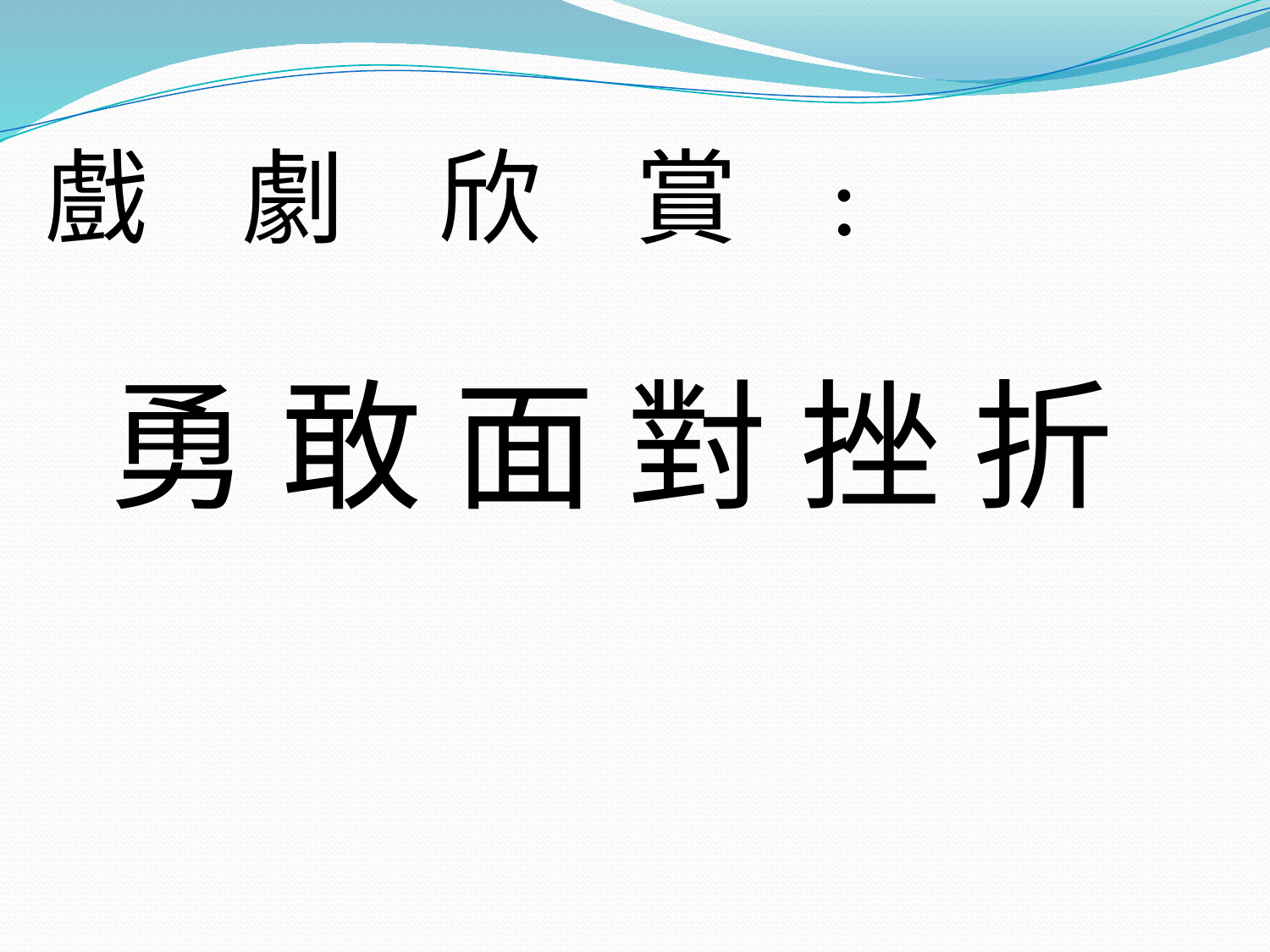

戲    劇    欣    賞   :

     勇 敢 面 對 挫 折